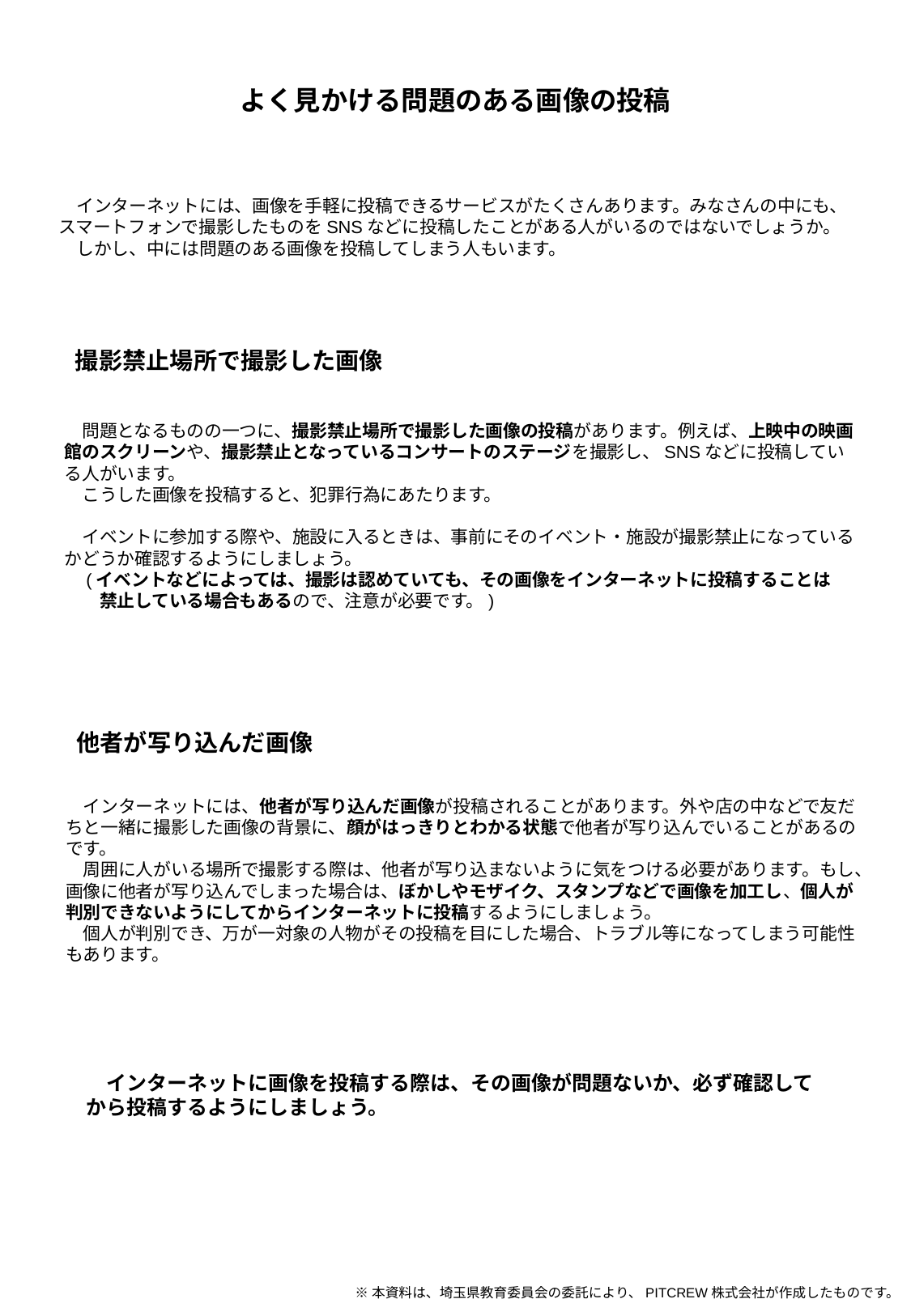

よく見かける問題のある画像の投稿
　インターネットには、画像を手軽に投稿できるサービスがたくさんあります。みなさんの中にも、スマートフォンで撮影したものをSNSなどに投稿したことがある人がいるのではないでしょうか。
　しかし、中には問題のある画像を投稿してしまう人もいます。
撮影禁止場所で撮影した画像
　問題となるものの一つに、撮影禁止場所で撮影した画像の投稿があります。例えば、上映中の映画館のスクリーンや、撮影禁止となっているコンサートのステージを撮影し、SNSなどに投稿している人がいます。
　こうした画像を投稿すると、犯罪行為にあたります。

　イベントに参加する際や、施設に入るときは、事前にそのイベント・施設が撮影禁止になっているかどうか確認するようにしましょう。
　(イベントなどによっては、撮影は認めていても、その画像をインターネットに投稿することは
　　禁止している場合もあるので、注意が必要です。)
他者が写り込んだ画像
　インターネットには、他者が写り込んだ画像が投稿されることがあります。外や店の中などで友だちと一緒に撮影した画像の背景に、顔がはっきりとわかる状態で他者が写り込んでいることがあるのです。
　周囲に人がいる場所で撮影する際は、他者が写り込まないように気をつける必要があります。もし、画像に他者が写り込んでしまった場合は、ぼかしやモザイク、スタンプなどで画像を加工し、個人が判別できないようにしてからインターネットに投稿するようにしましょう。
　個人が判別でき、万が一対象の人物がその投稿を目にした場合、トラブル等になってしまう可能性もあります。
　インターネットに画像を投稿する際は、その画像が問題ないか、必ず確認してから投稿するようにしましょう。
※本資料は、埼玉県教育委員会の委託により、PITCREW株式会社が作成したものです。